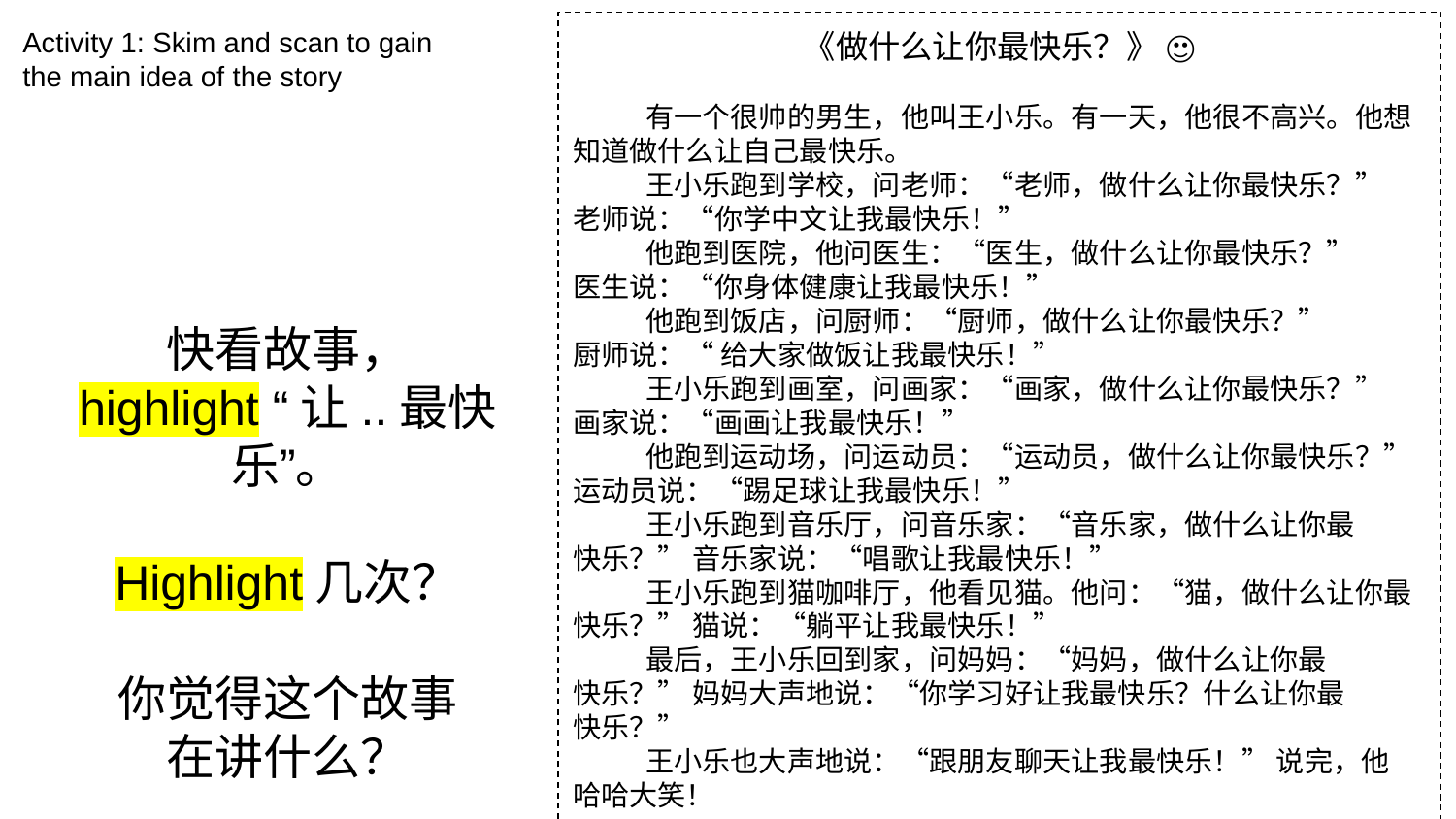

Activity 1: Skim and scan to gain the main idea of the story
《做什么让你最快乐？》 🙂

有一个很帅的男生，他叫王小乐。有一天，他很不高兴。他想知道做什么让自己最快乐。
王小乐跑到学校，问老师：“老师，做什么让你最快乐？”
老师说：“你学中文让我最快乐！”
他跑到医院，他问医生：“医生，做什么让你最快乐？”
医生说：“你身体健康让我最快乐！”
他跑到饭店，问厨师：“厨师，做什么让你最快乐？”
厨师说：“ 给大家做饭让我最快乐！”
王小乐跑到画室，问画家：“画家，做什么让你最快乐？”
画家说：“画画让我最快乐！”
他跑到运动场，问运动员：“运动员，做什么让你最快乐？” 运动员说：“踢足球让我最快乐！”
王小乐跑到音乐厅，问音乐家：“音乐家，做什么让你最
快乐？” 音乐家说：“唱歌让我最快乐！”
王小乐跑到猫咖啡厅，他看见猫。他问：“猫，做什么让你最快乐？” 猫说：“躺平让我最快乐！”
最后，王小乐回到家，问妈妈：“妈妈，做什么让你最
快乐？” 妈妈大声地说：“你学习好让我最快乐？什么让你最
快乐？”
王小乐也大声地说：“跟朋友聊天让我最快乐！” 说完，他
哈哈大笑！
快看故事，
highlight “让..最快乐”。

Highlight几次？

你觉得这个故事
在讲什么？